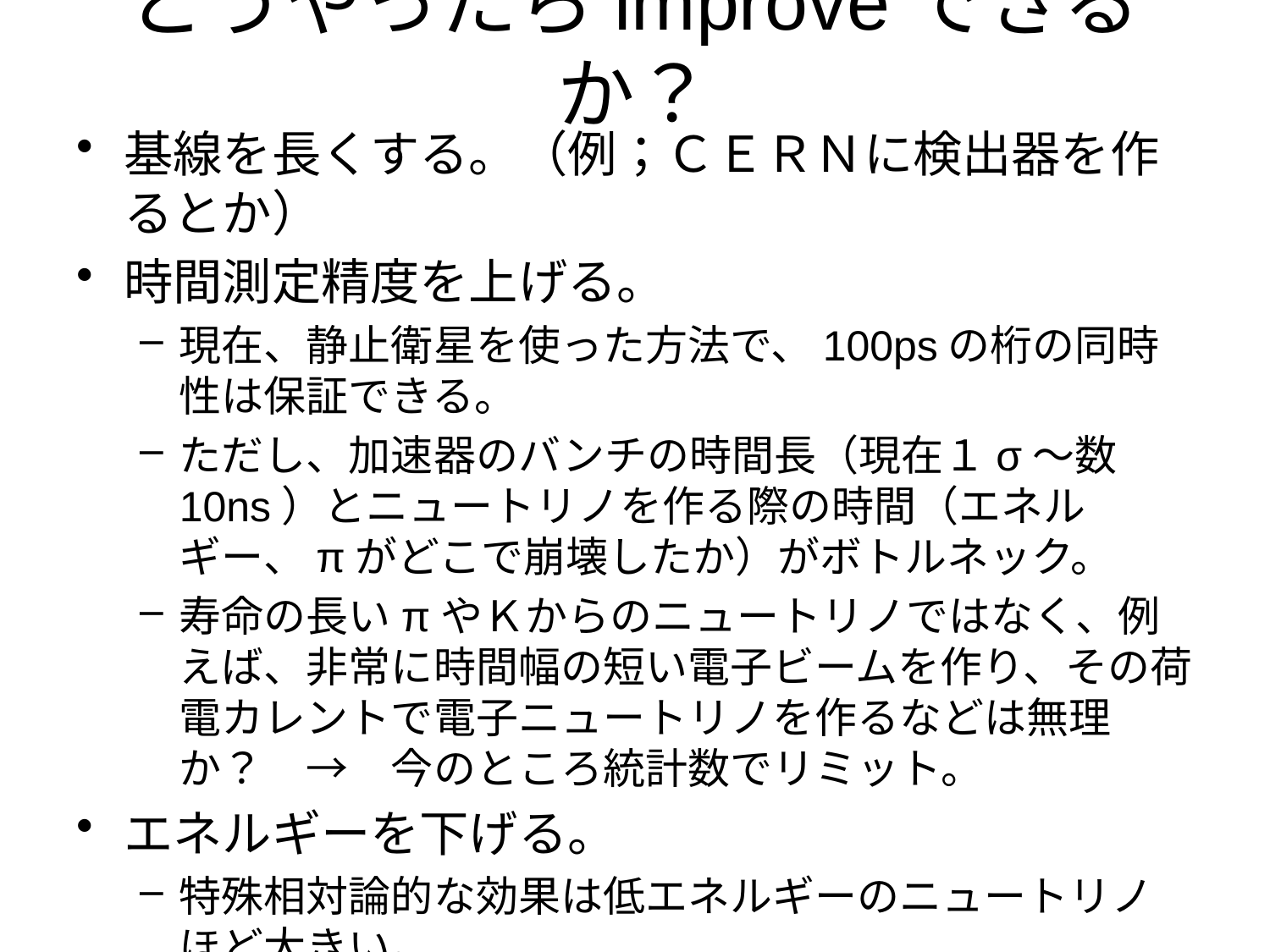

# どうやったらimproveできるか？
基線を長くする。（例；ＣＥＲＮに検出器を作るとか）
時間測定精度を上げる。
現在、静止衛星を使った方法で、100psの桁の同時性は保証できる。
ただし、加速器のバンチの時間長（現在１σ～数10ns）とニュートリノを作る際の時間（エネルギー、πがどこで崩壊したか）がボトルネック。
寿命の長いπやＫからのニュートリノではなく、例えば、非常に時間幅の短い電子ビームを作り、その荷電カレントで電子ニュートリノを作るなどは無理か？　→　今のところ統計数でリミット。
エネルギーを下げる。
特殊相対論的な効果は低エネルギーのニュートリノほど大きい。